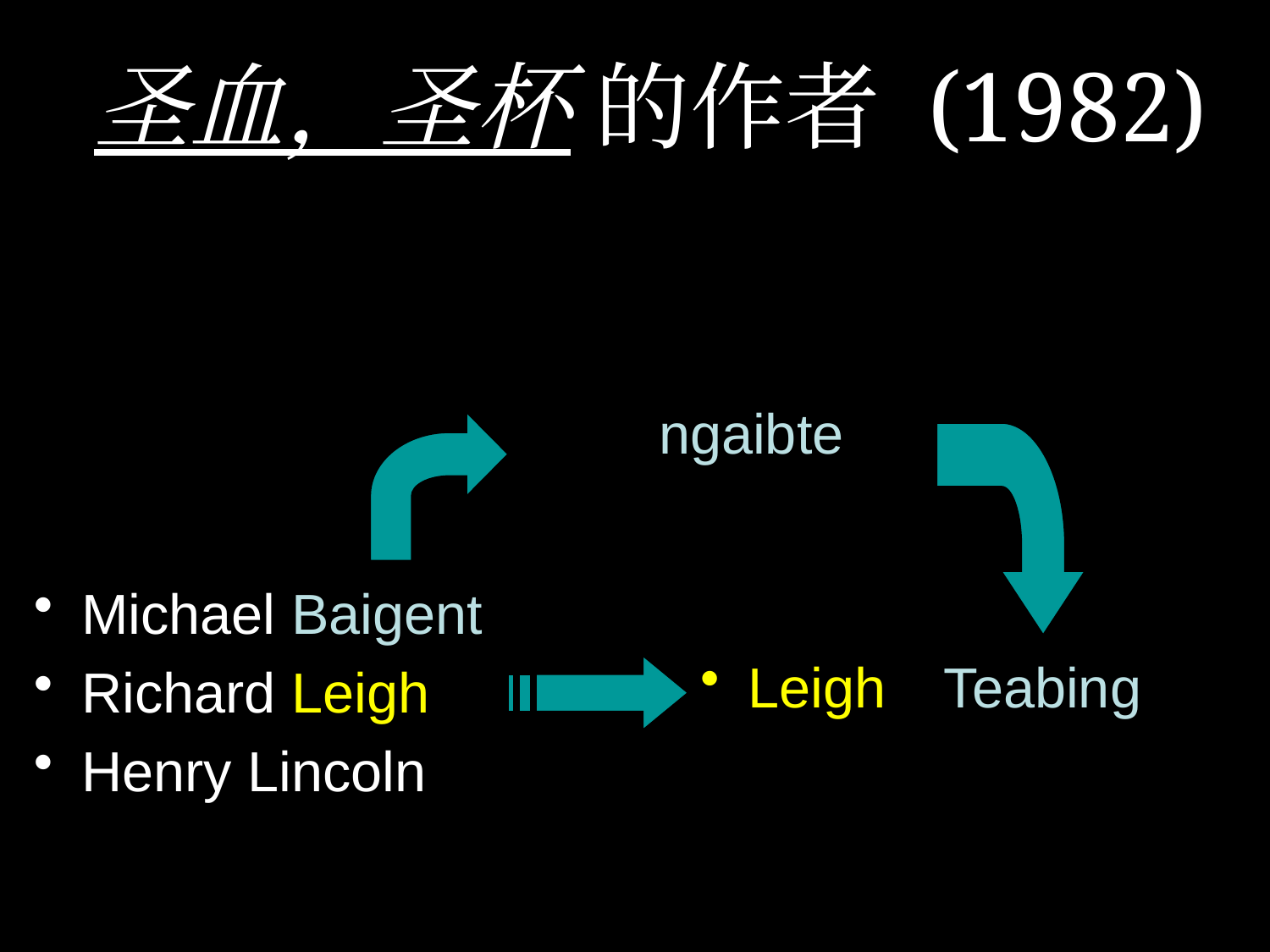

# 圣血，圣杯 的作者 (1982)
ngaibte

Michael Baigent
Richard Leigh
Henry Lincoln
Leigh

Teabing